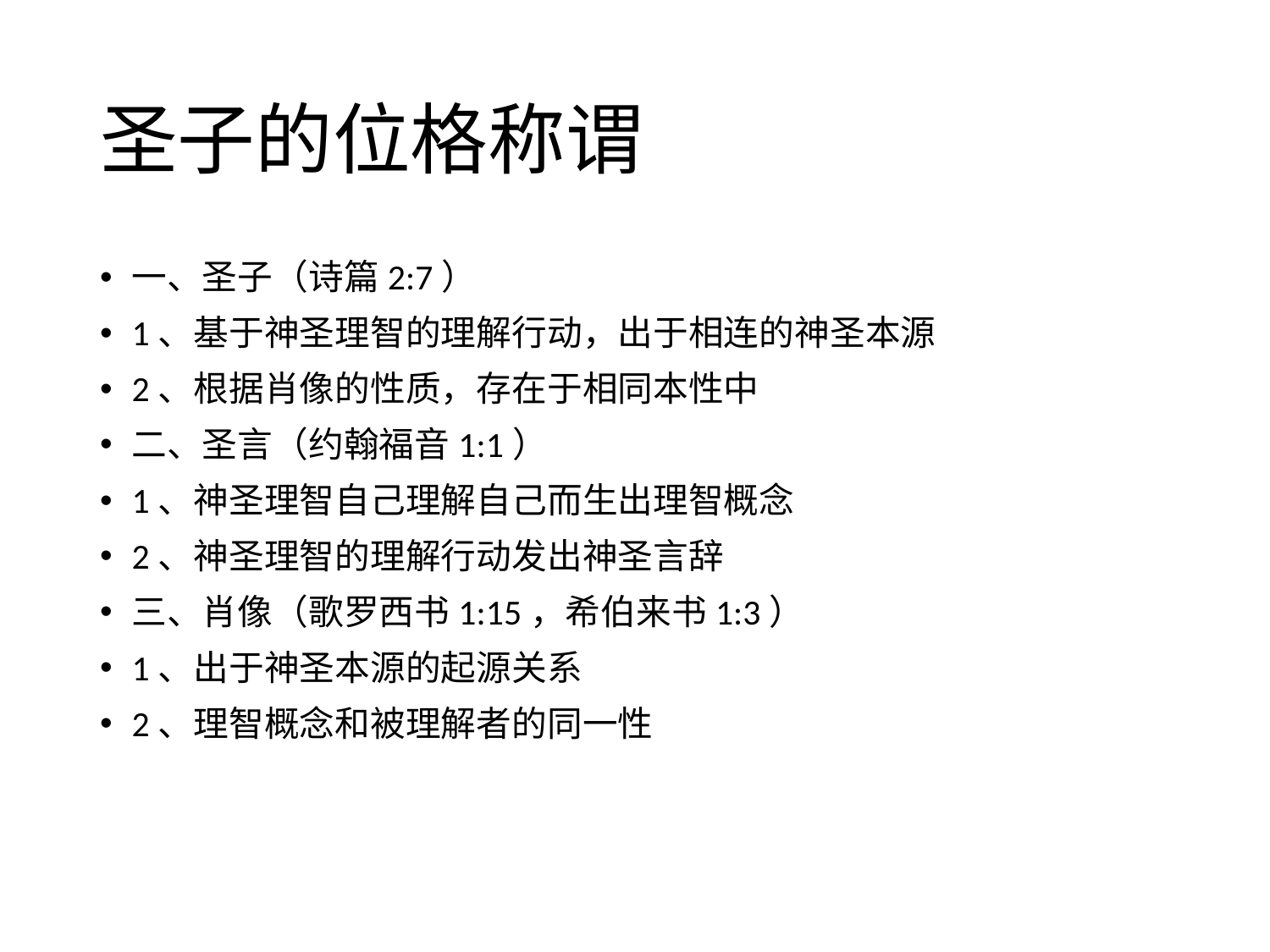

# 圣子的位格称谓
一、圣子（诗篇2:7）
1、基于神圣理智的理解行动，出于相连的神圣本源
2、根据肖像的性质，存在于相同本性中
二、圣言（约翰福音1:1）
1、神圣理智自己理解自己而生出理智概念
2、神圣理智的理解行动发出神圣言辞
三、肖像（歌罗西书1:15，希伯来书1:3）
1、出于神圣本源的起源关系
2、理智概念和被理解者的同一性